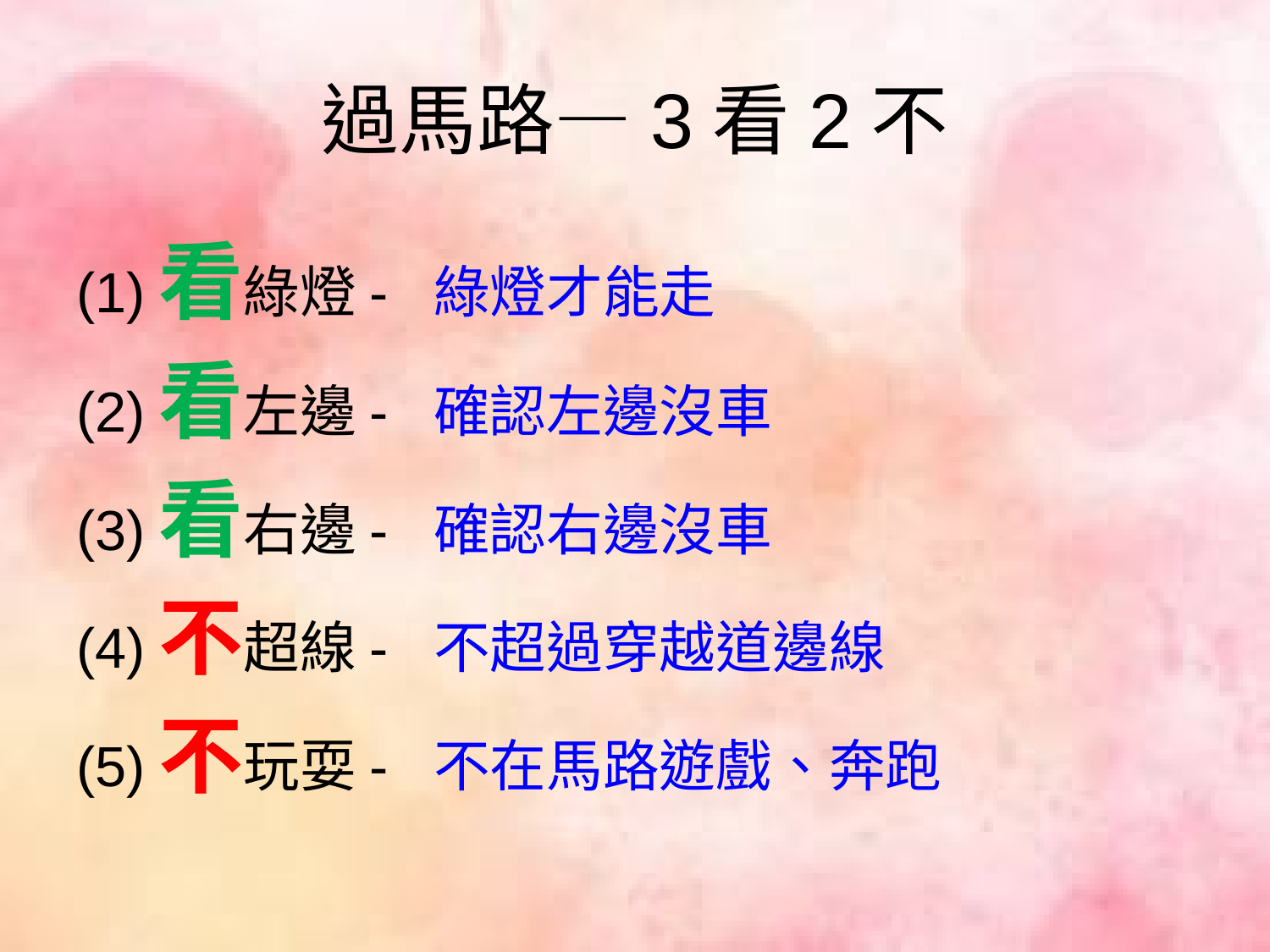

# 過馬路—3看2不
(1)看綠燈-  綠燈才能走
(2)看左邊-  確認左邊沒車
(3)看右邊-  確認右邊沒車
(4)不超線-  不超過穿越道邊線
(5)不玩耍-  不在馬路遊戲、奔跑